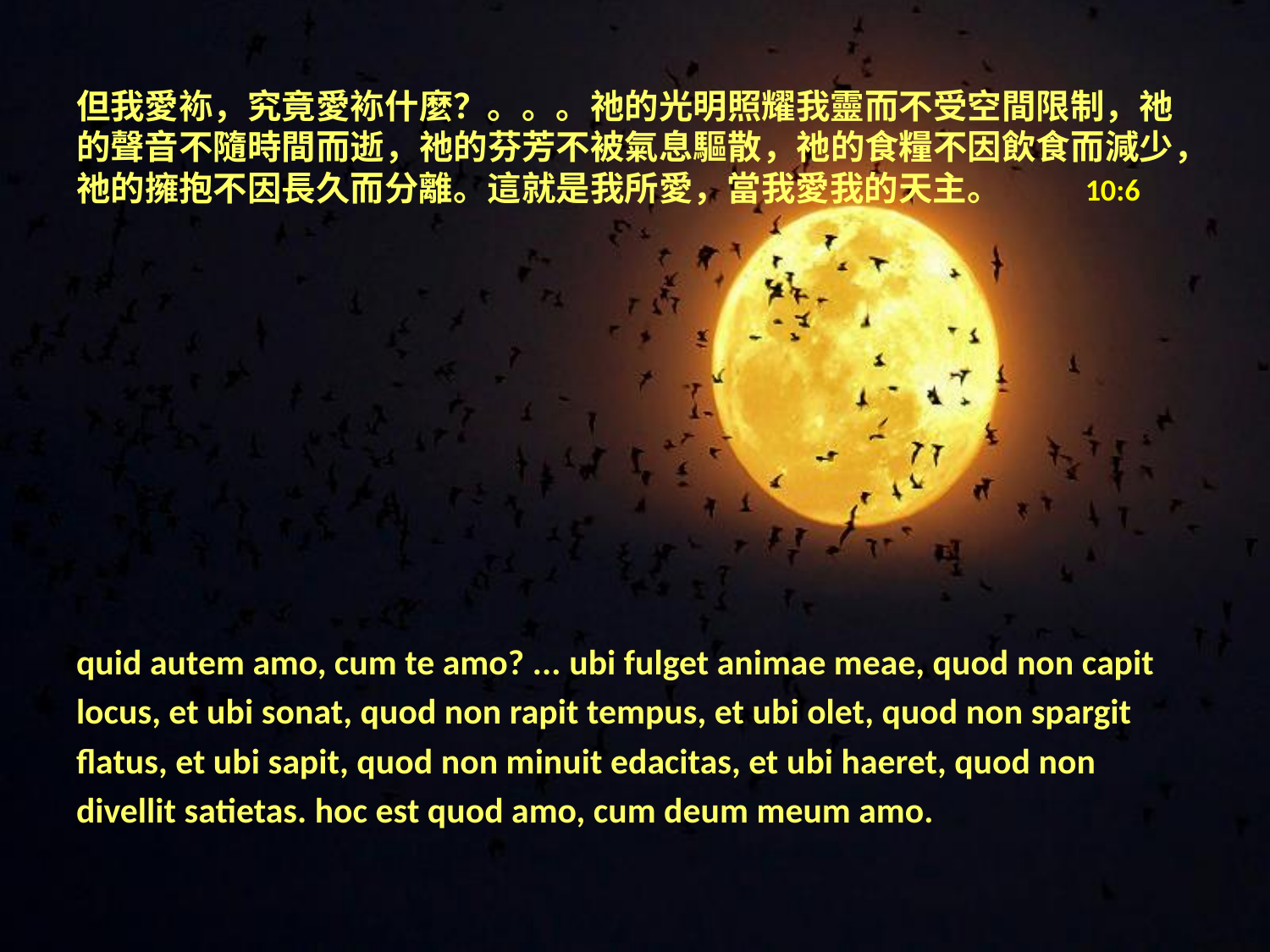

# 但我愛袮，究竟愛袮什麼？。。。祂的光明照耀我靈而不受空間限制，祂的聲音不隨時間而逝，祂的芬芳不被氣息驅散，祂的食糧不因飲食而減少，祂的擁抱不因長久而分離。這就是我所愛，當我愛我的天主。									  10:6

quid autem amo, cum te amo? ... ubi fulget animae meae, quod non capit
locus, et ubi sonat, quod non rapit tempus, et ubi olet, quod non spargit
flatus, et ubi sapit, quod non minuit edacitas, et ubi haeret, quod non
divellit satietas. hoc est quod amo, cum deum meum amo.